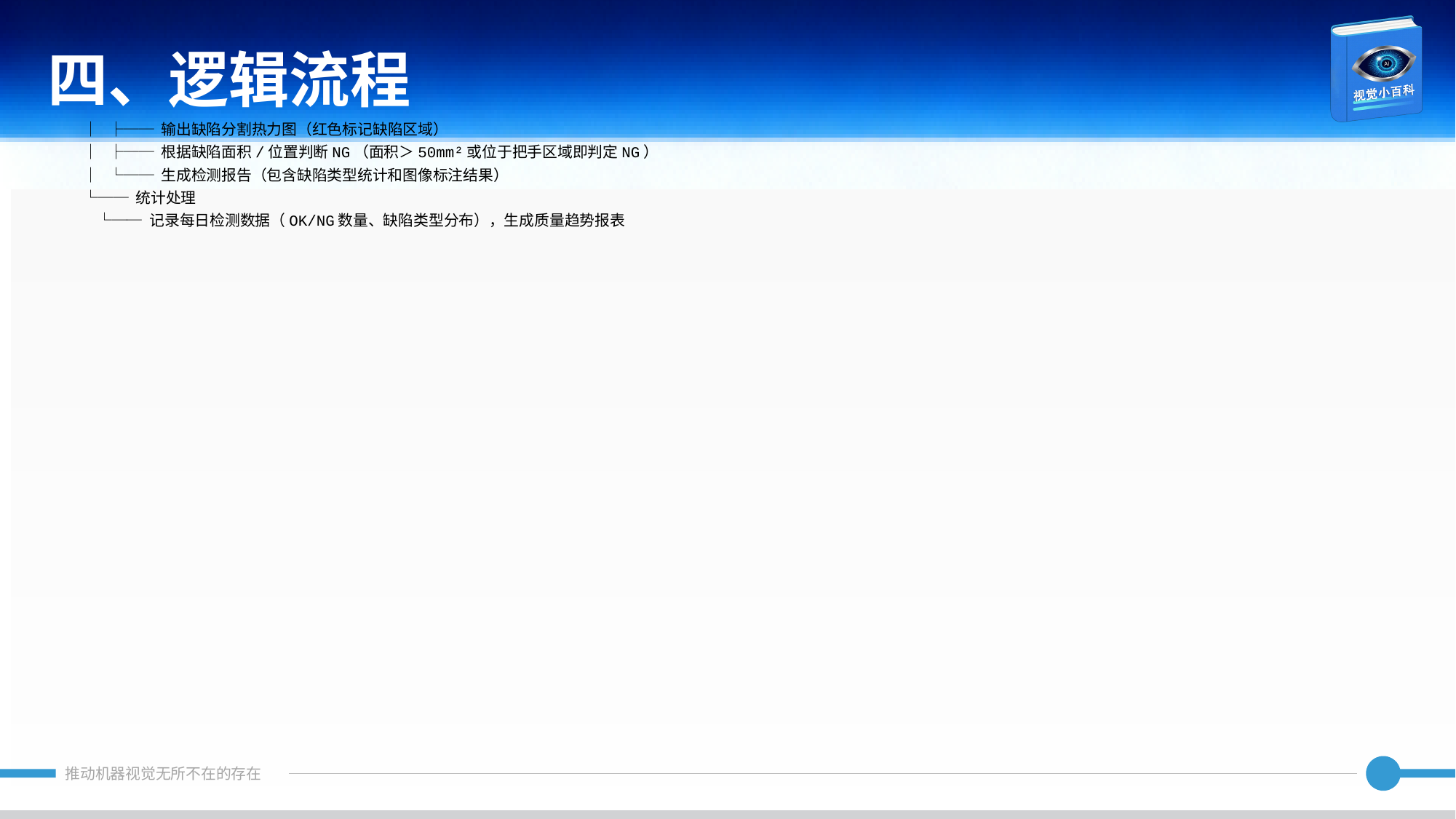

四、逻辑流程

│   ├── 输出缺陷分割热力图（红色标记缺陷区域）
│   ├── 根据缺陷面积/位置判断NG（面积＞50mm²或位于把手区域即判定NG）
│   └── 生成检测报告（包含缺陷类型统计和图像标注结果）
└── 统计处理
    └── 记录每日检测数据（OK/NG数量、缺陷类型分布），生成质量趋势报表
10